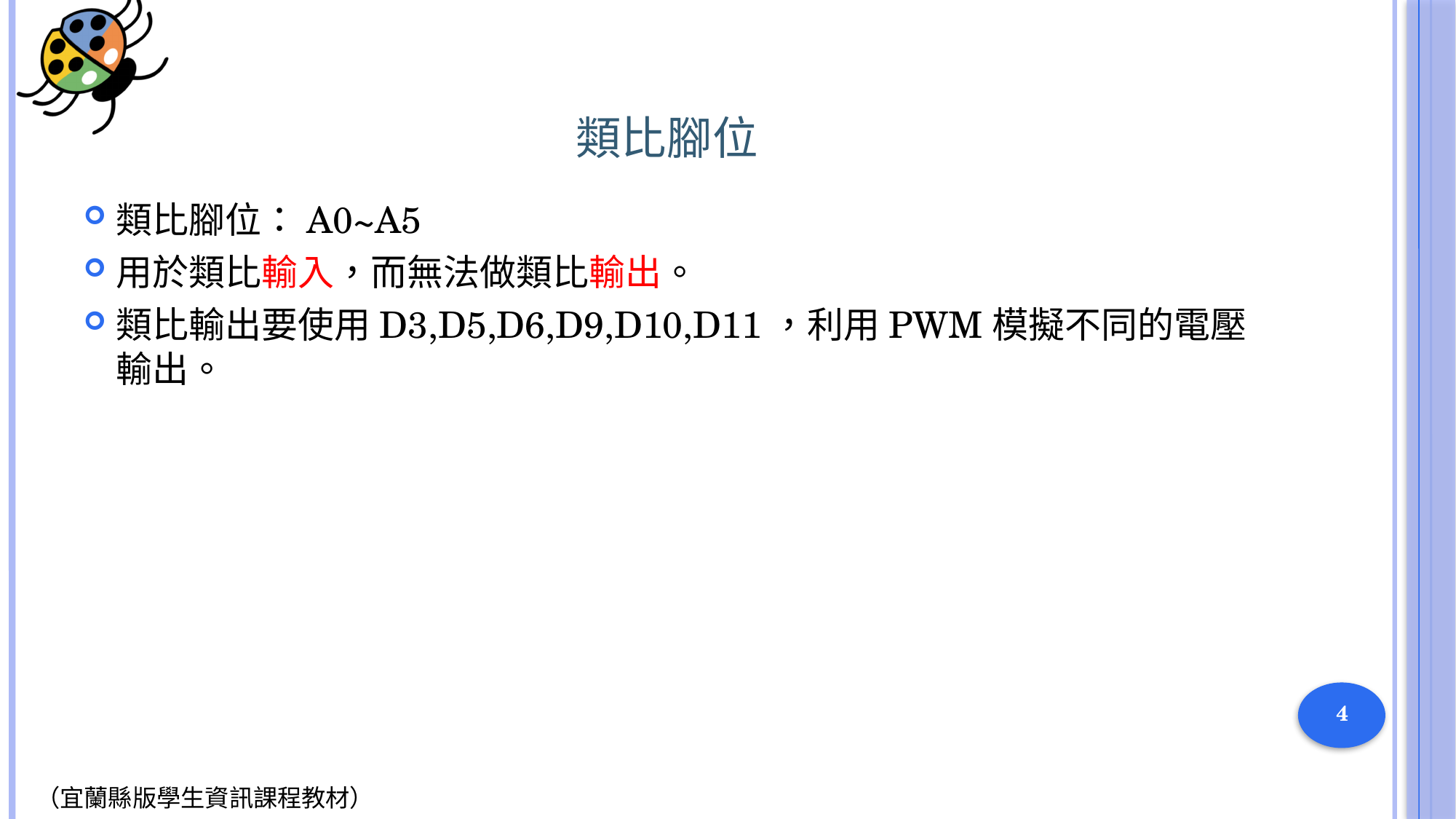

# 類比腳位
類比腳位：A0~A5
用於類比輸入，而無法做類比輸出。
類比輸出要使用D3,D5,D6,D9,D10,D11，利用PWM模擬不同的電壓輸出。

4